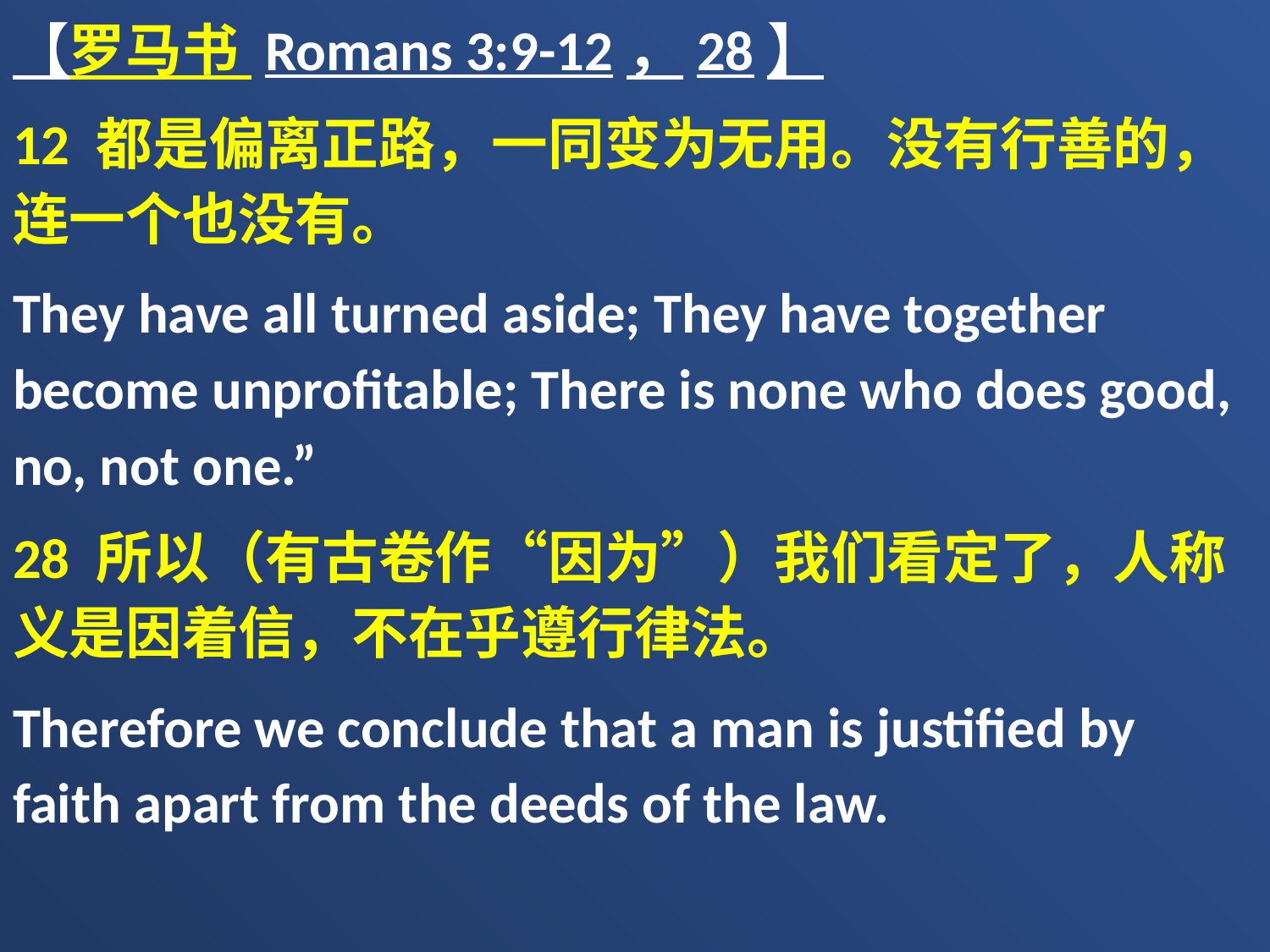

【罗马书 Romans 3:9-12，28】
12 都是偏离正路，一同变为无用。没有行善的，连一个也没有。
They have all turned aside; They have together become unprofitable; There is none who does good, no, not one.”
28 所以（有古卷作“因为”）我们看定了，人称义是因着信，不在乎遵行律法。
Therefore we conclude that a man is justified by faith apart from the deeds of the law.